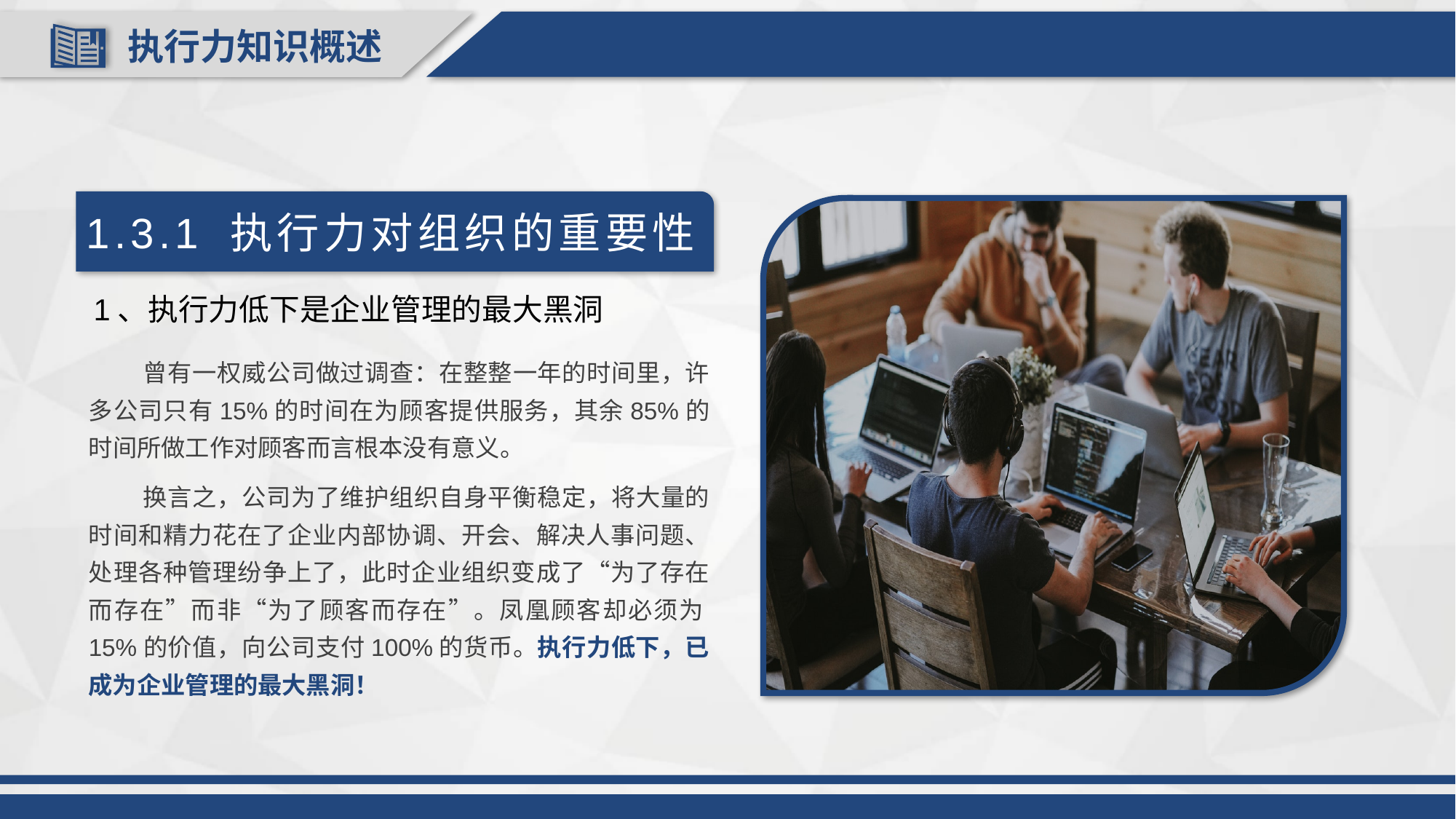

执行力知识概述

1.3.1 执行力对组织的重要性
1、执行力低下是企业管理的最大黑洞
曾有一权威公司做过调查：在整整一年的时间里，许多公司只有15%的时间在为顾客提供服务，其余85%的时间所做工作对顾客而言根本没有意义。
换言之，公司为了维护组织自身平衡稳定，将大量的时间和精力花在了企业内部协调、开会、解决人事问题、处理各种管理纷争上了，此时企业组织变成了“为了存在而存在”而非“为了顾客而存在”。凤凰顾客却必须为15%的价值，向公司支付100%的货币。执行力低下，已成为企业管理的最大黑洞！